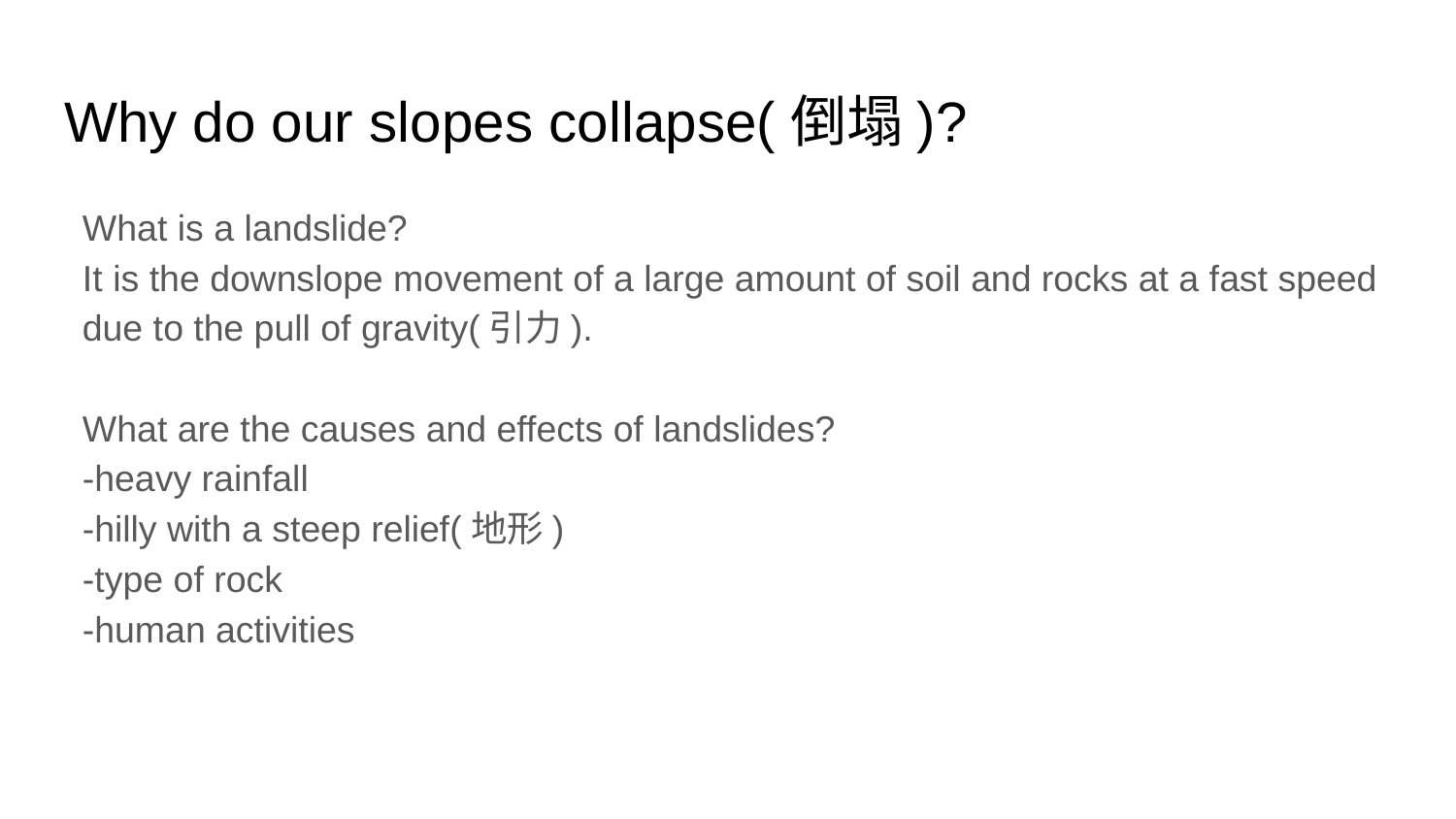

# Why do our slopes collapse(倒塌)?
What is a landslide?
It is the downslope movement of a large amount of soil and rocks at a fast speed due to the pull of gravity(引力).

What are the causes and effects of landslides?
-heavy rainfall
-hilly with a steep relief(地形)
-type of rock
-human activities